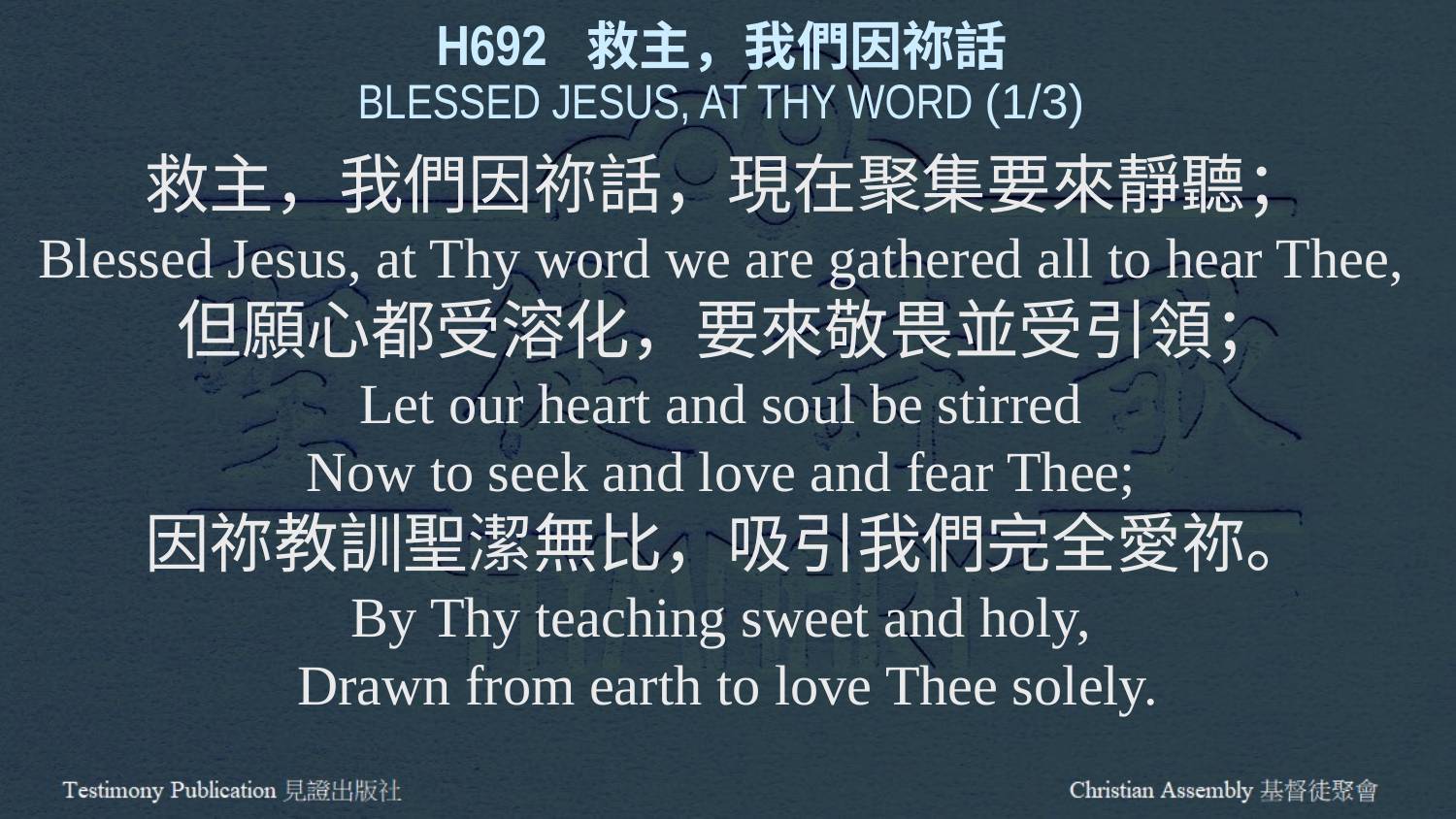

H692  救主，我們因祢話
BLESSED JESUS, AT THY WORD (1/3)
救主，我們因祢話，現在聚集要來靜聽；
Blessed Jesus, at Thy word we are gathered all to hear Thee,
但願心都受溶化，要來敬畏並受引領；
Let our heart and soul be stirred
Now to seek and love and fear Thee;
因祢教訓聖潔無比，吸引我們完全愛祢。
By Thy teaching sweet and holy,
Drawn from earth to love Thee solely.